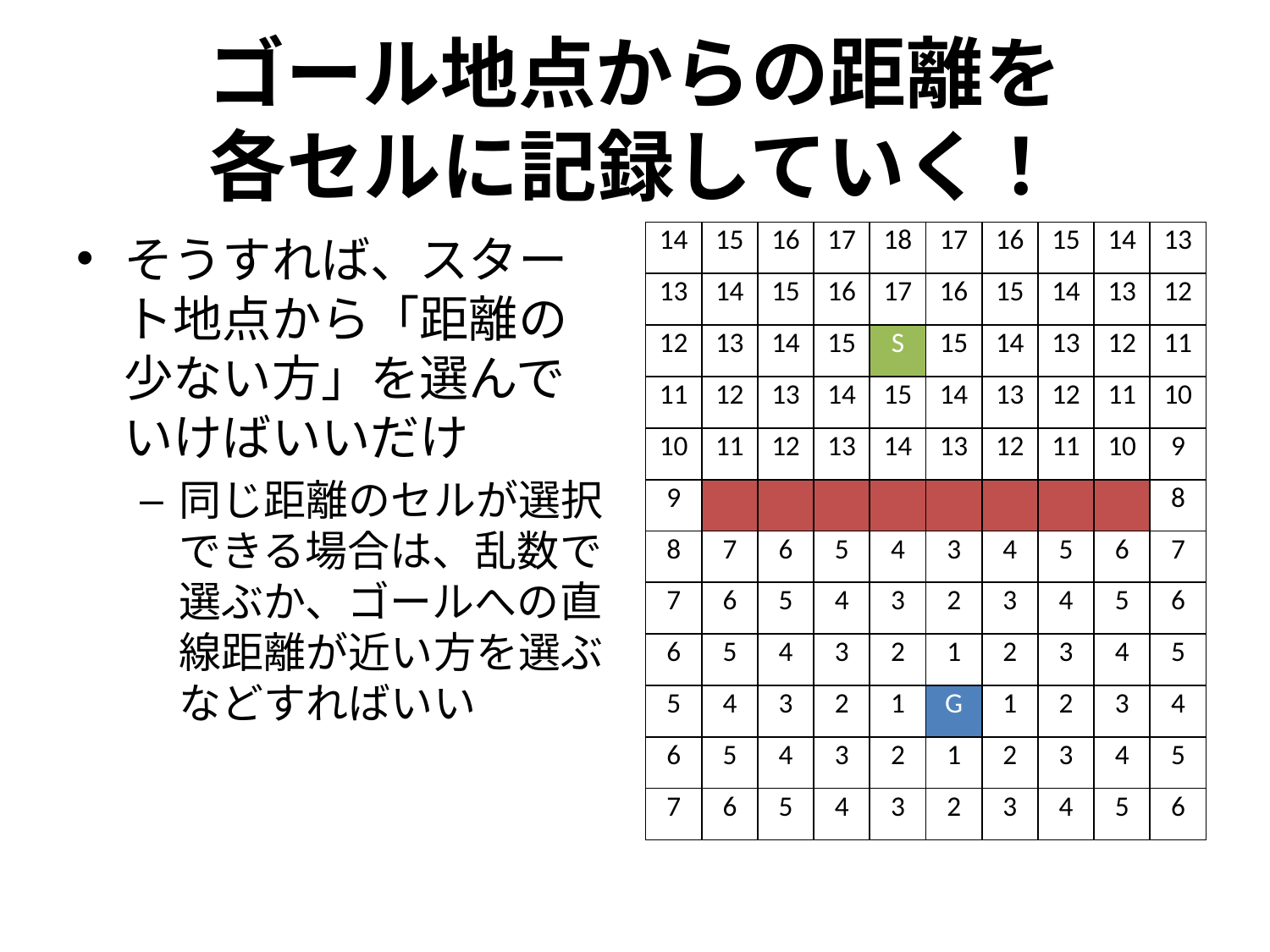

# ゴール地点からの距離を 各セルに記録していく！
そうすれば、スタート地点から「距離の少ない方」を選んでいけばいいだけ
同じ距離のセルが選択できる場合は、乱数で選ぶか、ゴールへの直線距離が近い方を選ぶなどすればいい
| 14 | 15 | 16 | 17 | 18 | 17 | 16 | 15 | 14 | 13 |
| --- | --- | --- | --- | --- | --- | --- | --- | --- | --- |
| 13 | 14 | 15 | 16 | 17 | 16 | 15 | 14 | 13 | 12 |
| 12 | 13 | 14 | 15 | S | 15 | 14 | 13 | 12 | 11 |
| 11 | 12 | 13 | 14 | 15 | 14 | 13 | 12 | 11 | 10 |
| 10 | 11 | 12 | 13 | 14 | 13 | 12 | 11 | 10 | 9 |
| 9 |  |  |  |  |  |  |  |  | 8 |
| 8 | 7 | 6 | 5 | 4 | 3 | 4 | 5 | 6 | 7 |
| 7 | 6 | 5 | 4 | 3 | 2 | 3 | 4 | 5 | 6 |
| 6 | 5 | 4 | 3 | 2 | 1 | 2 | 3 | 4 | 5 |
| 5 | 4 | 3 | 2 | 1 | G | 1 | 2 | 3 | 4 |
| 6 | 5 | 4 | 3 | 2 | 1 | 2 | 3 | 4 | 5 |
| 7 | 6 | 5 | 4 | 3 | 2 | 3 | 4 | 5 | 6 |